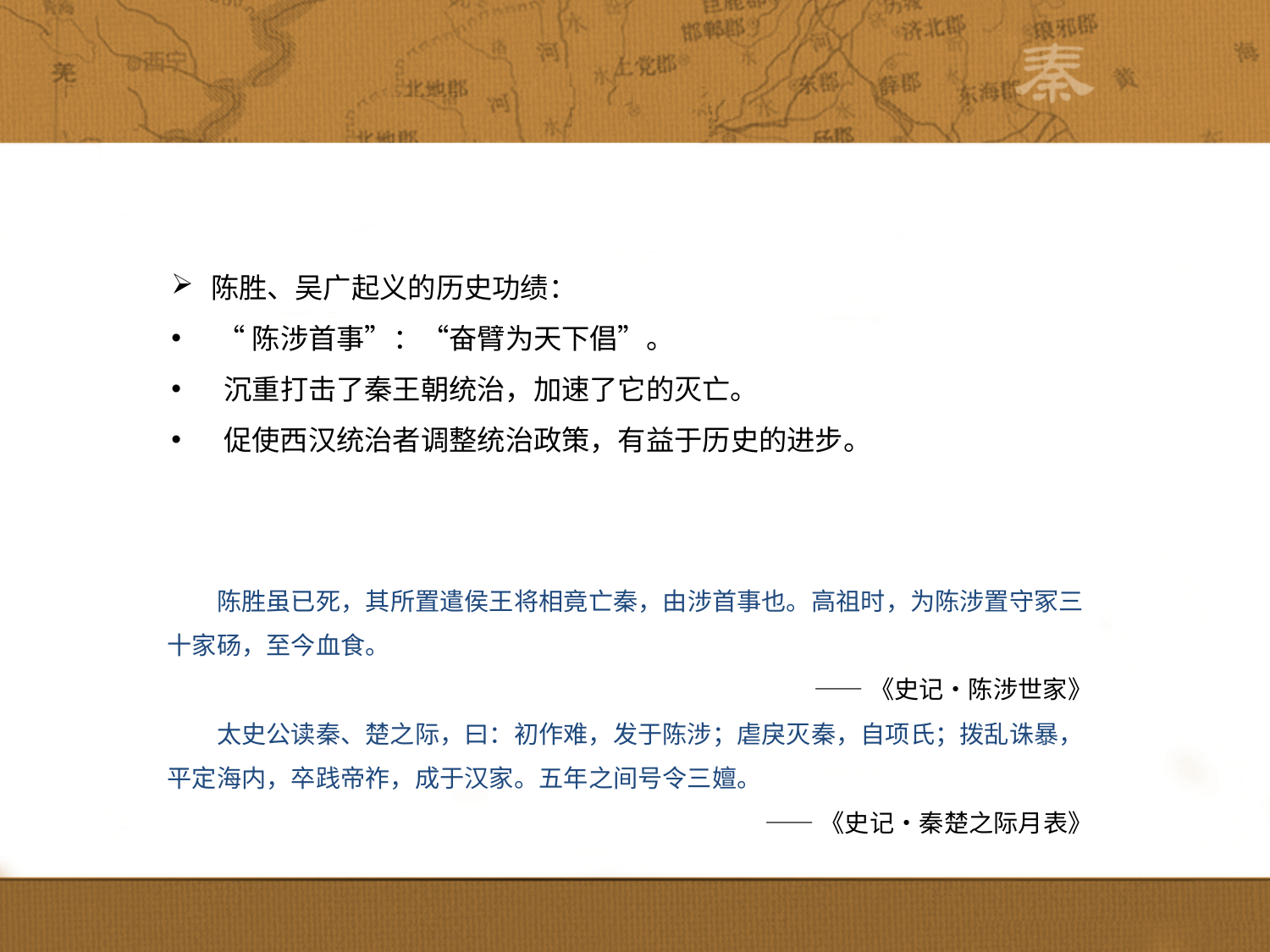

陈胜、吴广起义的历史功绩：
 “陈涉首事”：“奋臂为天下倡”。
 沉重打击了秦王朝统治，加速了它的灭亡。
 促使西汉统治者调整统治政策，有益于历史的进步。
　　陈胜虽已死，其所置遣侯王将相竟亡秦，由涉首事也。高祖时，为陈涉置守冢三十家砀，至今血食。
——《史记•陈涉世家》
　　太史公读秦、楚之际，曰：初作难，发于陈涉；虐戾灭秦，自项氏；拨乱诛暴，平定海内，卒践帝祚，成于汉家。五年之间号令三嬗。
——《史记•秦楚之际月表》